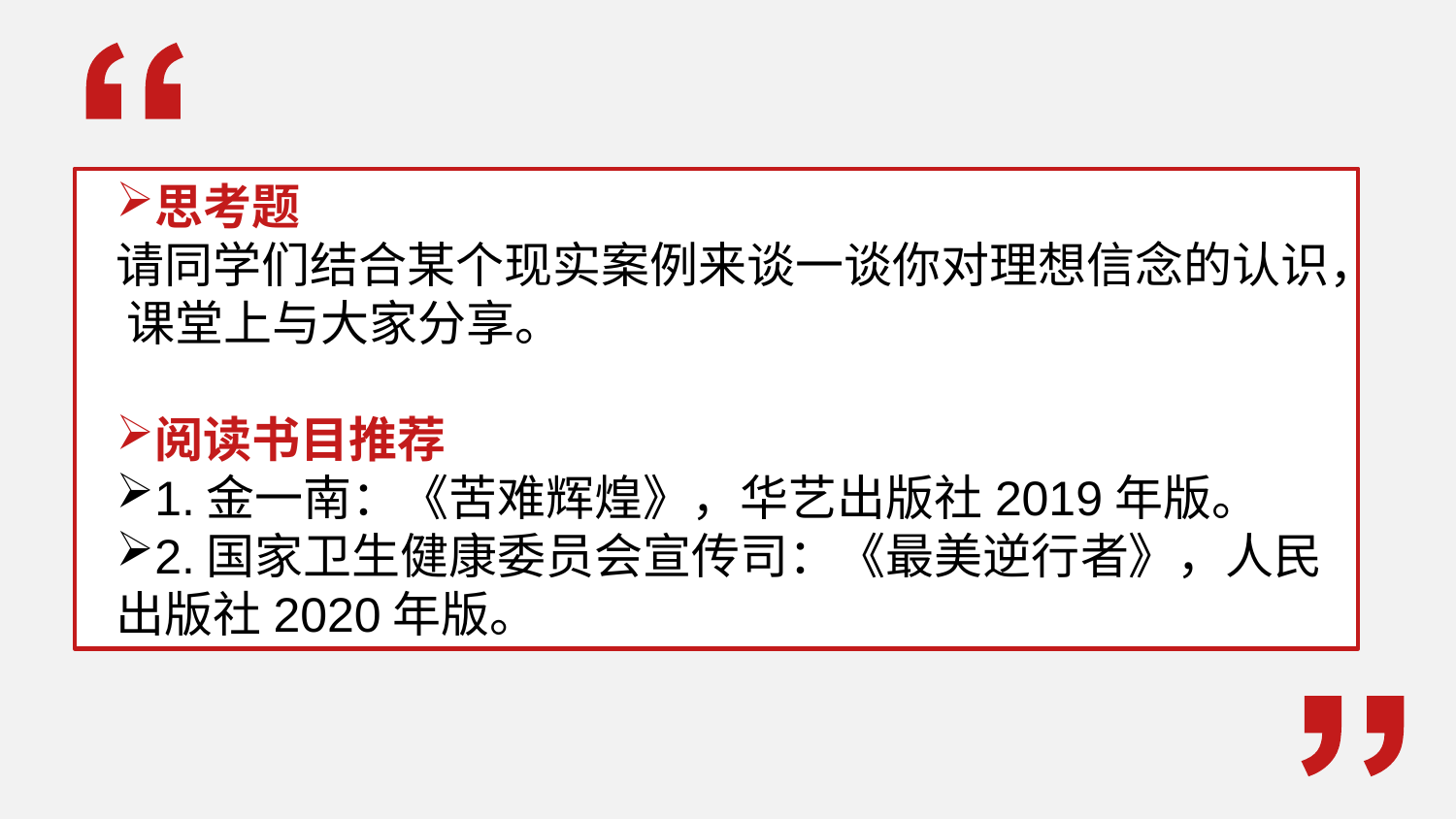

思考题
请同学们结合某个现实案例来谈一谈你对理想信念的认识， 课堂上与大家分享。

阅读书目推荐
1.金一南：《苦难辉煌》，华艺出版社2019年版。
2.国家卫生健康委员会宣传司：《最美逆行者》，人民出版社2020年版。